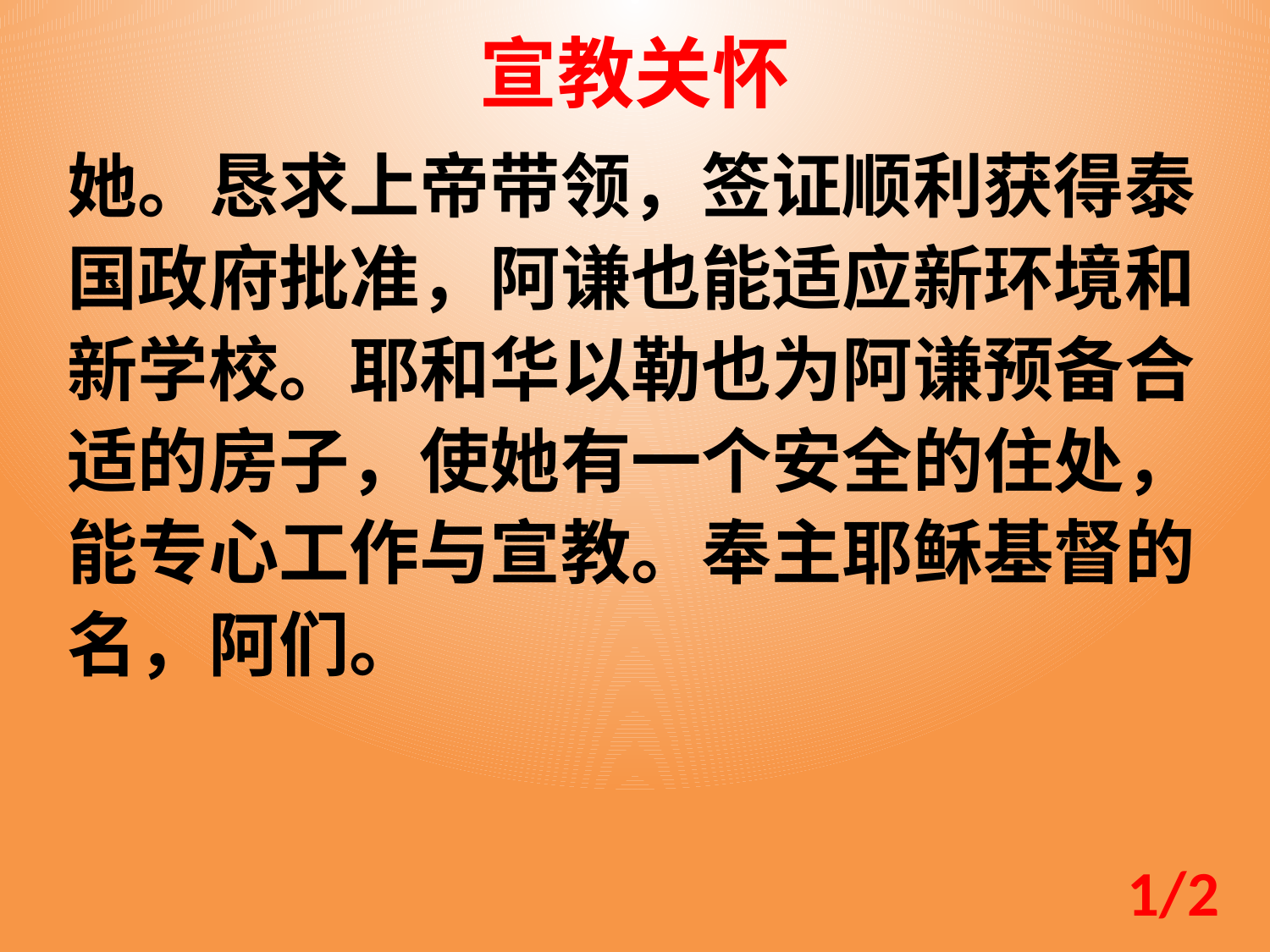

宣教关怀
她。恳求上帝带领，签证顺利获得泰国政府批准，阿谦也能适应新环境和新学校。耶和华以勒也为阿谦预备合适的房子，使她有一个安全的住处，能专心工作与宣教。奉主耶稣基督的名，阿们。
1/2